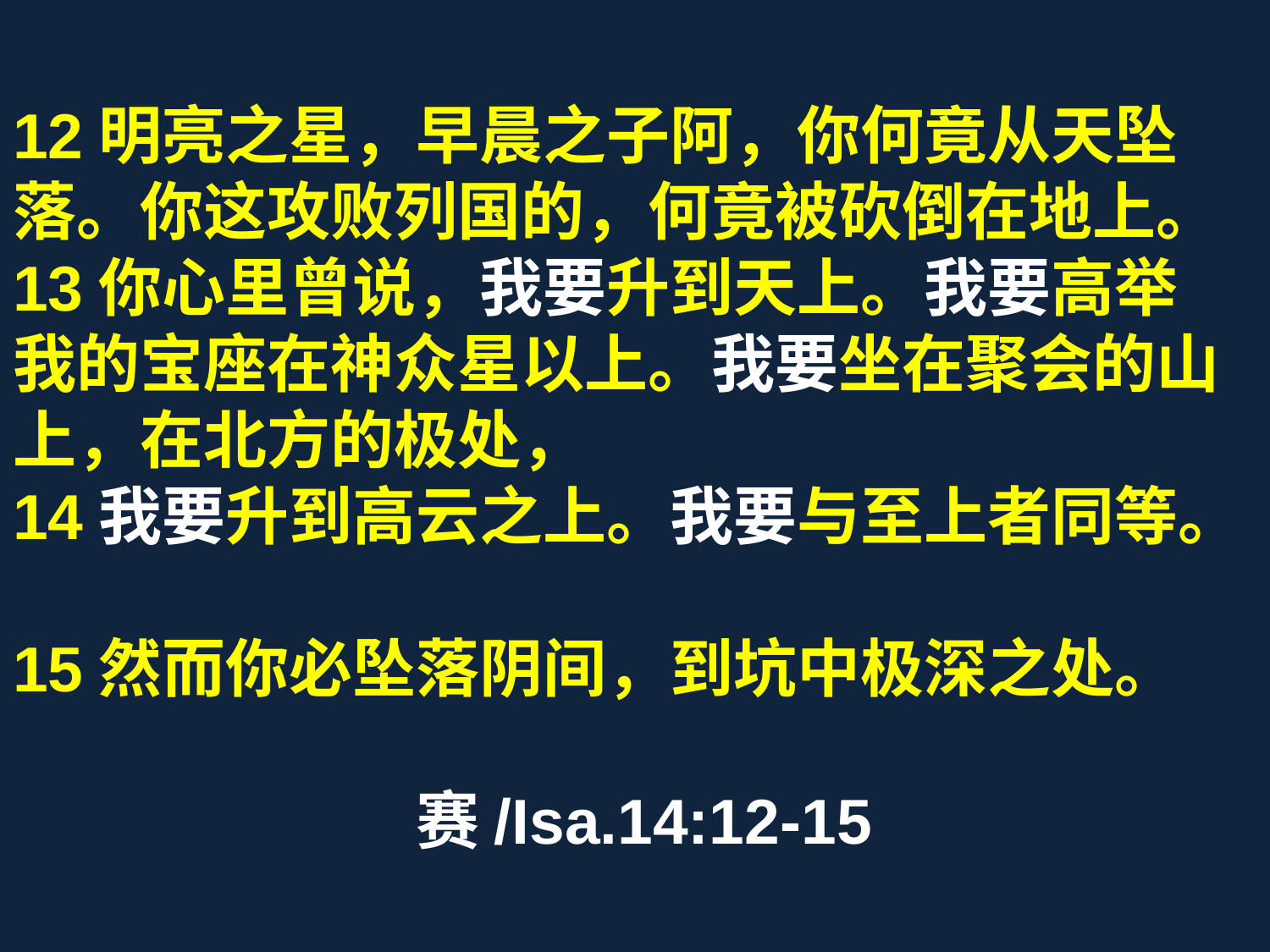

12明亮之星，早晨之子阿，你何竟从天坠落。你这攻败列国的，何竟被砍倒在地上。
13你心里曾说，我要升到天上。我要高举我的宝座在神众星以上。我要坐在聚会的山上，在北方的极处，
14我要升到高云之上。我要与至上者同等。
15然而你必坠落阴间，到坑中极深之处。
                            赛/Isa.14:12-15